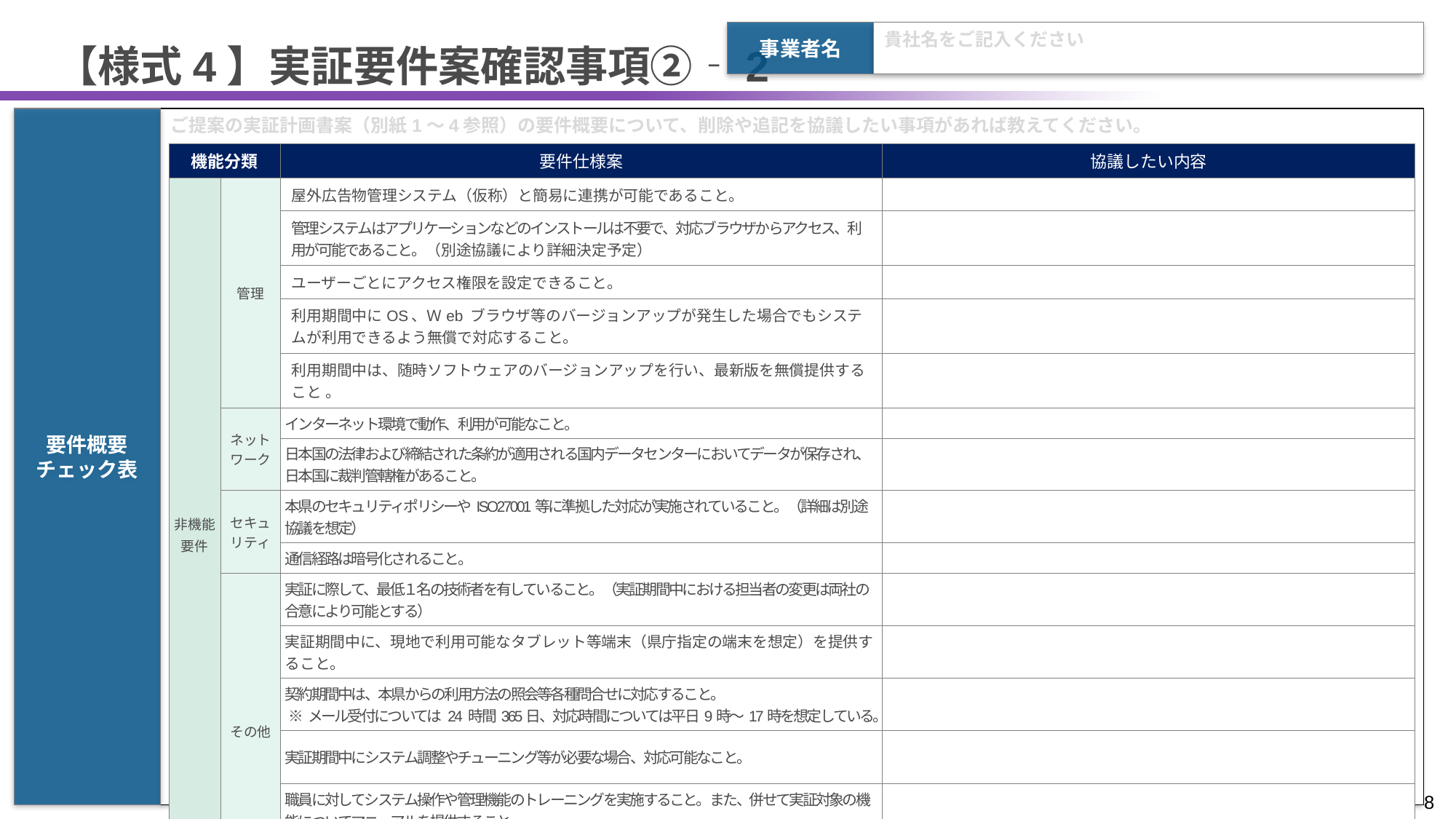

事業者名
貴社名をご記入ください
# 【様式4】実証要件案確認事項②‐2
要件概要
チェック表
ご提案の実証計画書案（別紙1～4参照）の要件概要について、削除や追記を協議したい事項があれば教えてください。

| 機能分類 |  | 要件仕様案 | 協議したい内容 |
| --- | --- | --- | --- |
| 非機能要件 | 管理 | 屋外広告物管理システム（仮称）と簡易に連携が可能であること。 |  |
|  |  | 管理システムはアプリケーションなどのインストールは不要で、対応ブラウザからアクセス、利用が可能であること。（別途協議により詳細決定予定） |  |
|  |  | ユーザーごとにアクセス権限を設定できること。 |  |
|  |  | 利用期間中にOS、Ｗeb ブラウザ等のバージョンアップが発生した場合でもシステムが利用できるよう無償で対応すること。 |  |
|  |  | 利用期間中は、随時ソフトウェアのバージョンアップを行い、最新版を無償提供すること 。 |  |
|  | ネット ワーク | インターネット環境で動作、利用が可能なこと。 |  |
|  |  | 日本国の法律および締結された条約が適用される国内データセンターにおいてデータが保存され、日本国に裁判管轄権があること。 |  |
|  | セキュリティ | 本県のセキュリティポリシーやISO27001等に準拠した対応が実施されていること。（詳細は別途協議を想定） |  |
|  |  | 通信経路は暗号化されること。 |  |
|  | その他 | 実証に際して、最低１名の技術者を有していること。（実証期間中における担当者の変更は両社の合意により可能とする） |  |
|  |  | 実証期間中に、現地で利用可能なタブレット等端末（県庁指定の端末を想定）を提供すること。 |  |
|  |  | 契約期間中は、本県からの利用方法の照会等各種問合せに対応すること。 ※メール受付については 24 時間365日、対応時間については平日9時～17時を想定している。 |  |
|  |  | 実証期間中にシステム調整やチューニング等が必要な場合、対応可能なこと。 |  |
|  |  | 職員に対してシステム操作や管理機能のトレーニングを実施すること。また、併せて実証対象の機能についてマニュアルを提供すること。 |  |
|  |  | 実証期間及びその後の本番稼働において、ユーザー（ID数など未定）が機能要件/非機能要件に記載のサービスを利用できること。 |  |